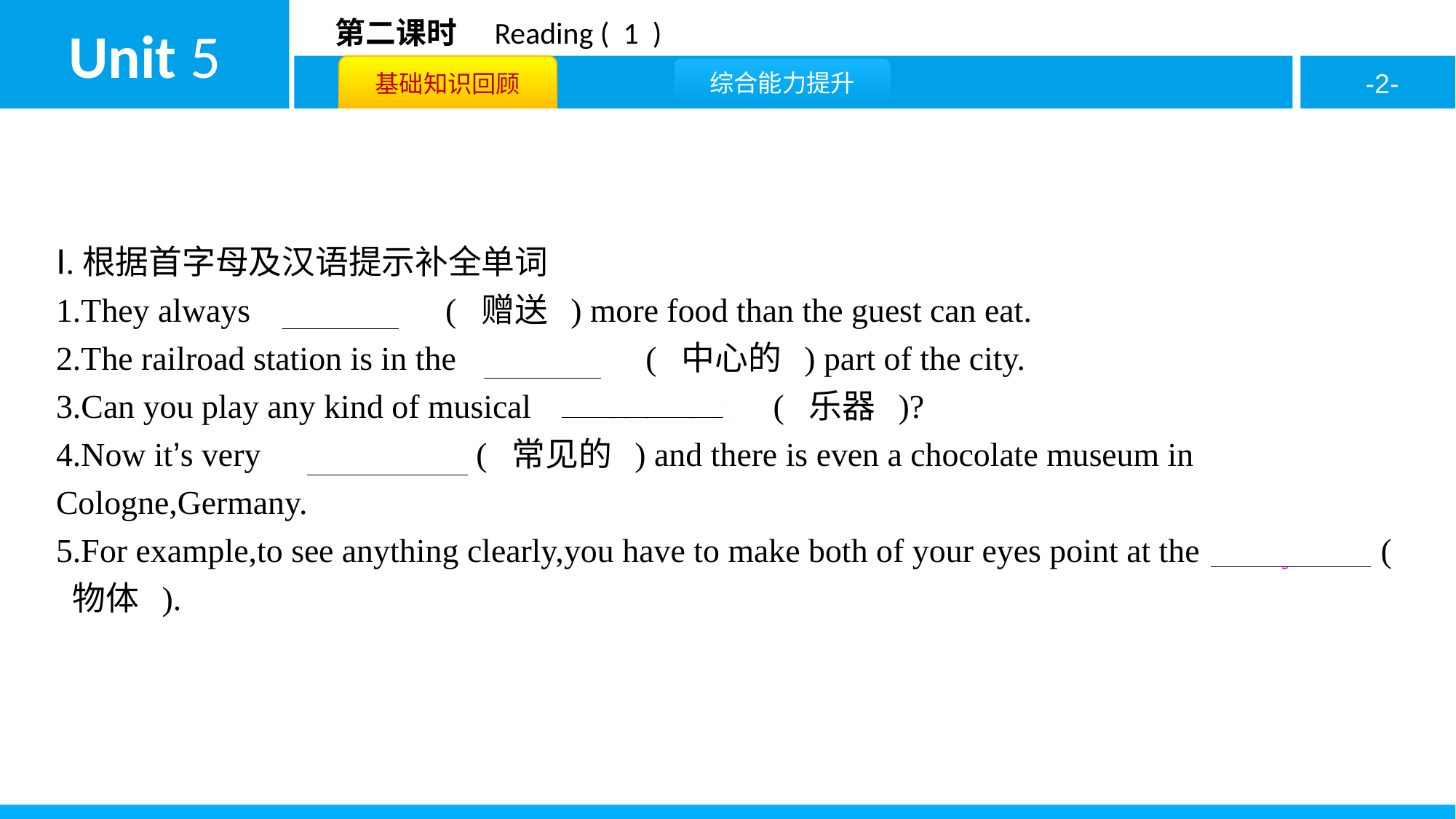

Ⅰ.根据首字母及汉语提示补全单词
1.They always　present　(  赠送  ) more food than the guest can eat.
2.The railroad station is in the　central　(  中心的  ) part of the city.
3.Can you play any kind of musical　instrument　(  乐器  )?
4.Now it’s very　common　(  常见的  ) and there is even a chocolate museum in Cologne,Germany.
5.For example,to see anything clearly,you have to make both of your eyes point at the　object　(  物体  ).